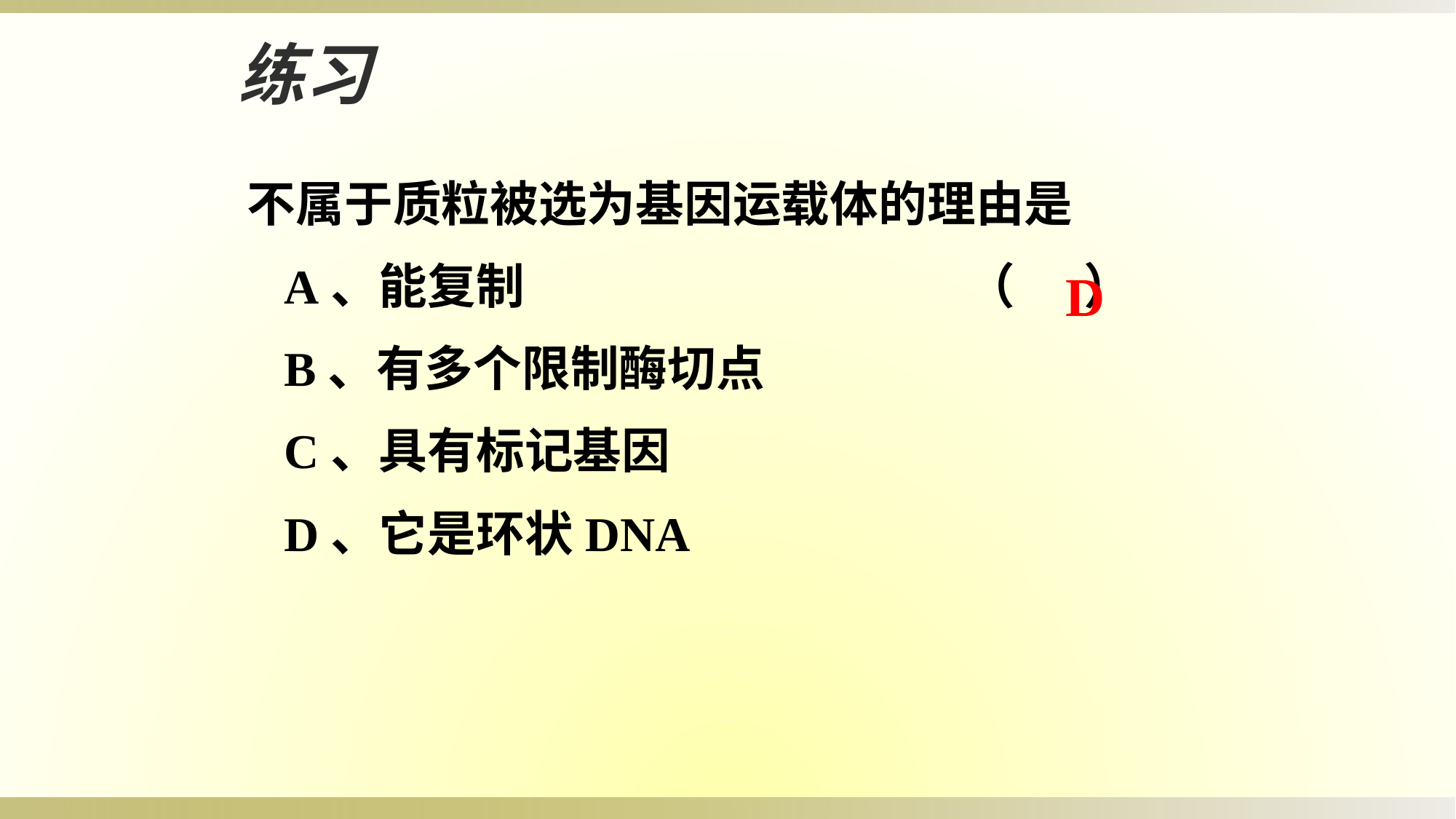

练习
不属于质粒被选为基因运载体的理由是
   A、能复制                                        （      ）
   B、有多个限制酶切点
   C、具有标记基因
   D、它是环状DNA
D